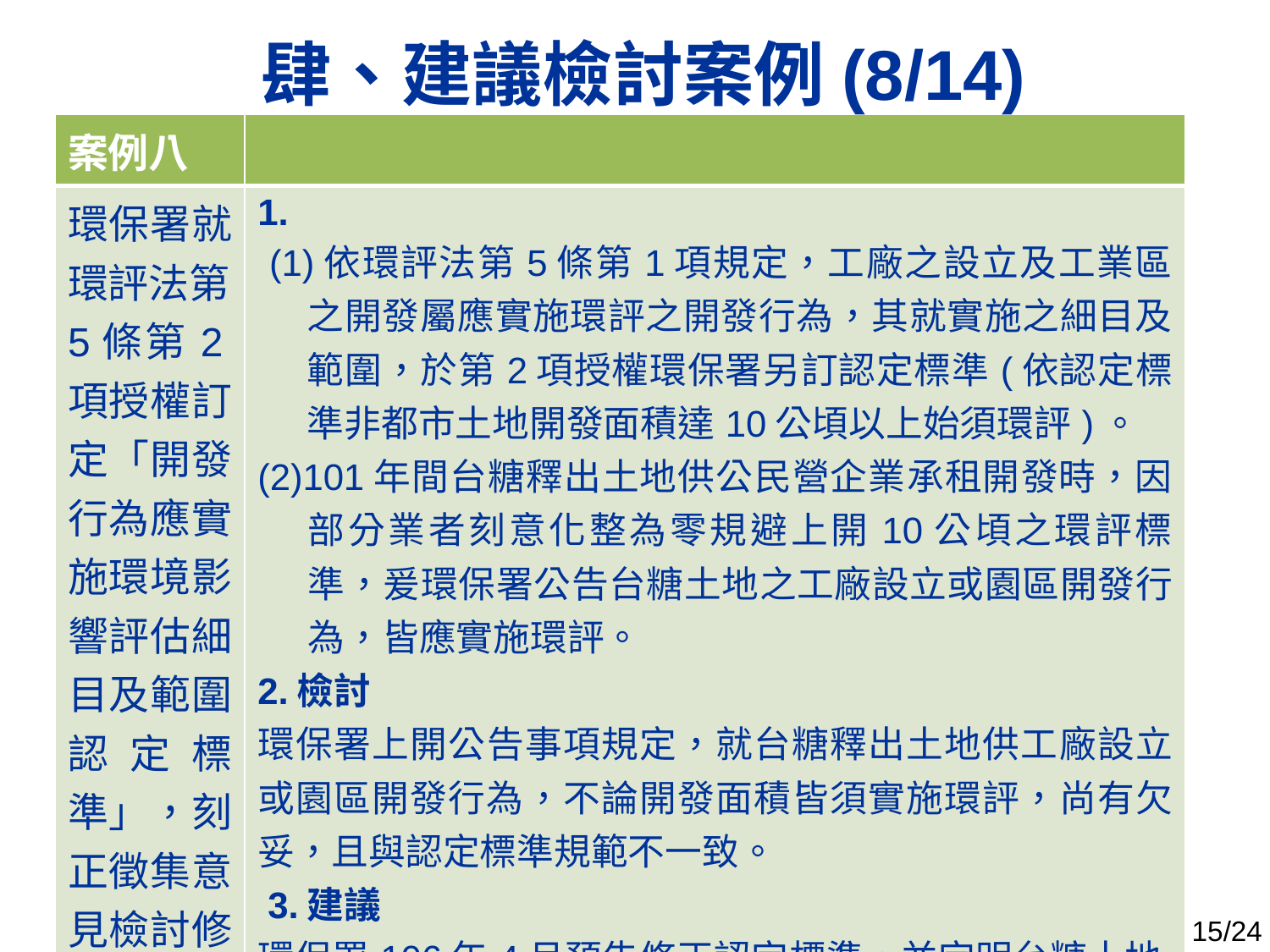

肆、建議檢討案例(8/14)

| 案例八 |  |
| --- | --- |
| 環保署就環評法第5條第2項授權訂定「開發行為應實施環境影響評估細目及範圍認定標準」，刻正徵集意見檢討修正中 | 1. (1)依環評法第5條第1項規定，工廠之設立及工業區之開發屬應實施環評之開發行為，其就實施之細目及範圍，於第2項授權環保署另訂認定標準(依認定標準非都市土地開發面積達10公頃以上始須環評)。 (2)101年間台糖釋出土地供公民營企業承租開發時，因部分業者刻意化整為零規避上開10公頃之環評標準，爰環保署公告台糖土地之工廠設立或園區開發行為，皆應實施環評。 2.檢討 環保署上開公告事項規定，就台糖釋出土地供工廠設立或園區開發行為，不論開發面積皆須實施環評，尚有欠妥，且與認定標準規範不一致。 3.建議 環保署106年4月預告修正認定標準，並定明台糖土地1公頃以下免實施環評，與其它非都市土地10公頃以上始須環評相較，實屬嚴格，仍宜進一步檢討。 |